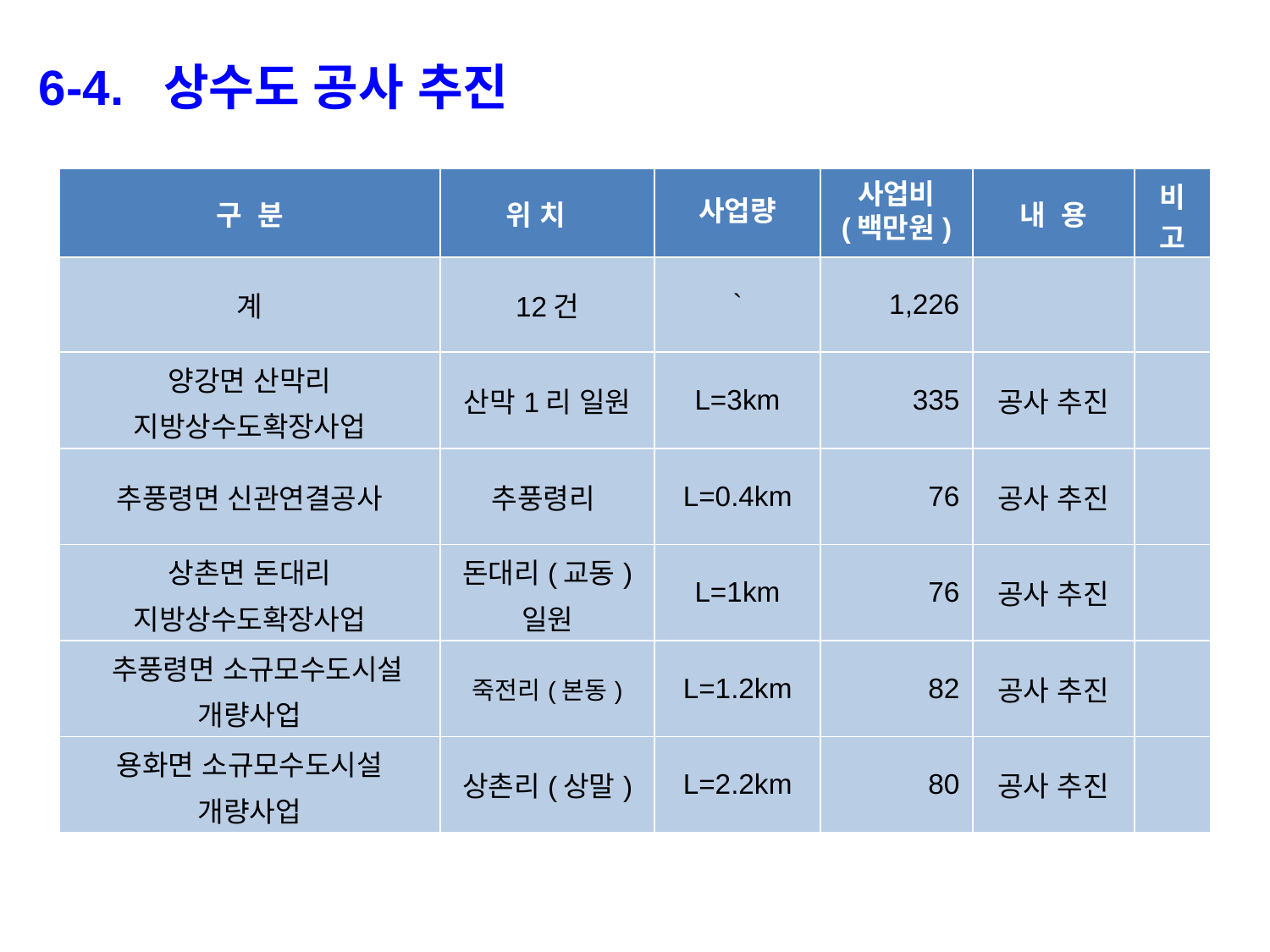

6-4.  상수도 공사 추진
| 구 분 | 위 치 | 사업량 | 사업비 (백만원) | 내 용 | 비 고 |
| --- | --- | --- | --- | --- | --- |
| 계 | 12건 | ` | 1,226 |  |  |
| 양강면 산막리 지방상수도확장사업 | 산막1리 일원 | L=3km | 335 | 공사 추진 |  |
| 추풍령면 신관연결공사 | 추풍령리 | L=0.4km | 76 | 공사 추진 |  |
| 상촌면 돈대리 지방상수도확장사업 | 돈대리(교동) 일원 | L=1km | 76 | 공사 추진 |  |
| 추풍령면 소규모수도시설 개량사업 | 죽전리(본동) | L=1.2km | 82 | 공사 추진 |  |
| 용화면 소규모수도시설 개량사업 | 상촌리(상말) | L=2.2km | 80 | 공사 추진 |  |